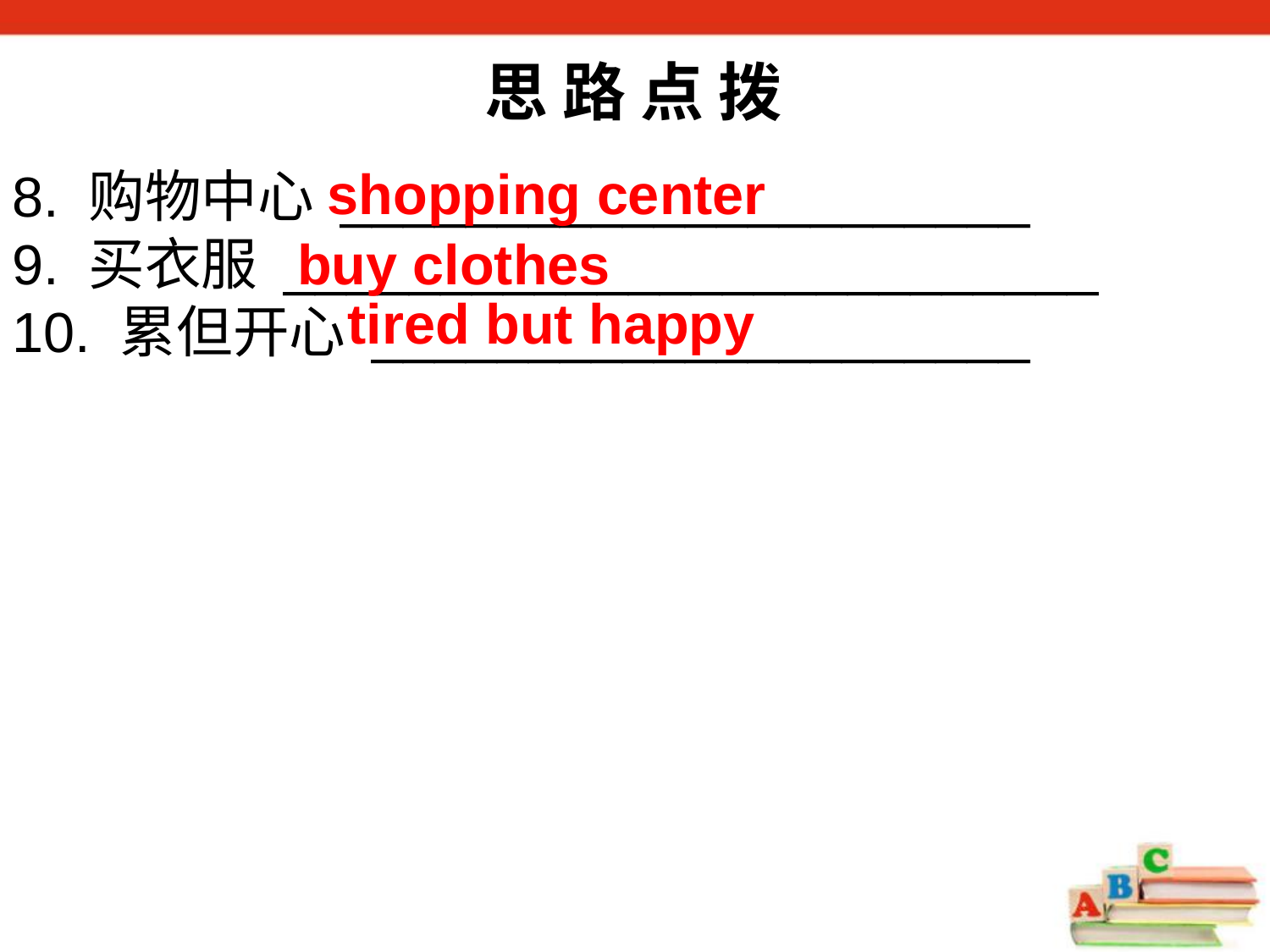

思 路 点 拨
shopping center
8. 购物中心 ______________________
9. 买衣服 __________________________
10. 累但开心 _____________________
buy clothes
tired but happy